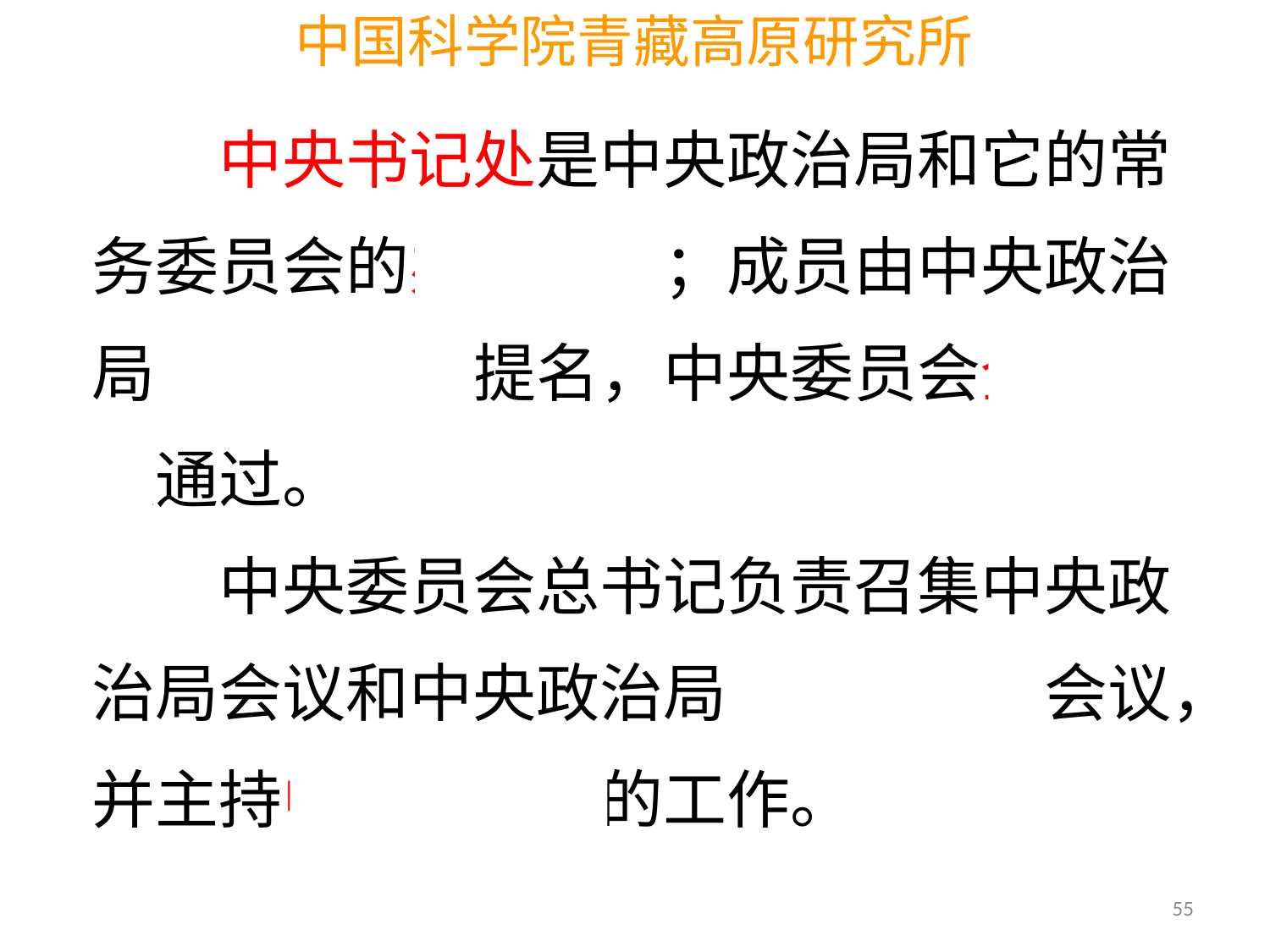

# 中央书记处是中央政治局和它的常务委员会的办事机构；成员由中央政治局常务委员会提名，中央委员会全体会议通过。 　　中央委员会总书记负责召集中央政治局会议和中央政治局常务委员会会议，并主持中央书记处的工作。

55